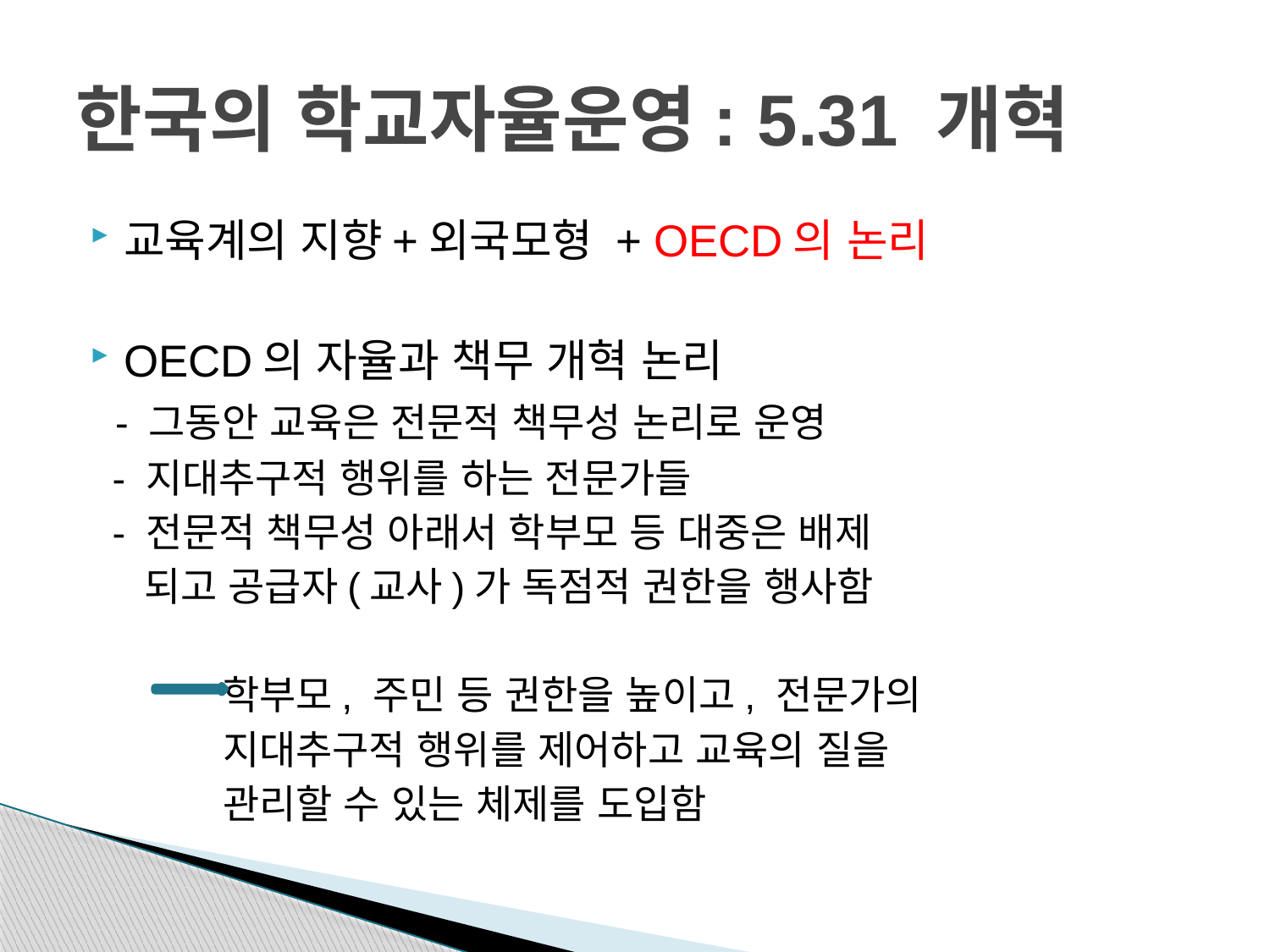

# 한국의 학교자율운영: 5.31 개혁
교육계의 지향+외국모형 + OECD의 논리

OECD의 자율과 책무 개혁 논리
  - 그동안 교육은 전문적 책무성 논리로 운영
  - 지대추구적 행위를 하는 전문가들
  - 전문적 책무성 아래서 학부모 등 대중은 배제
    되고 공급자(교사)가 독점적 권한을 행사함

           학부모, 주민 등 권한을 높이고, 전문가의
           지대추구적 행위를 제어하고 교육의 질을
           관리할 수 있는 체제를 도입함